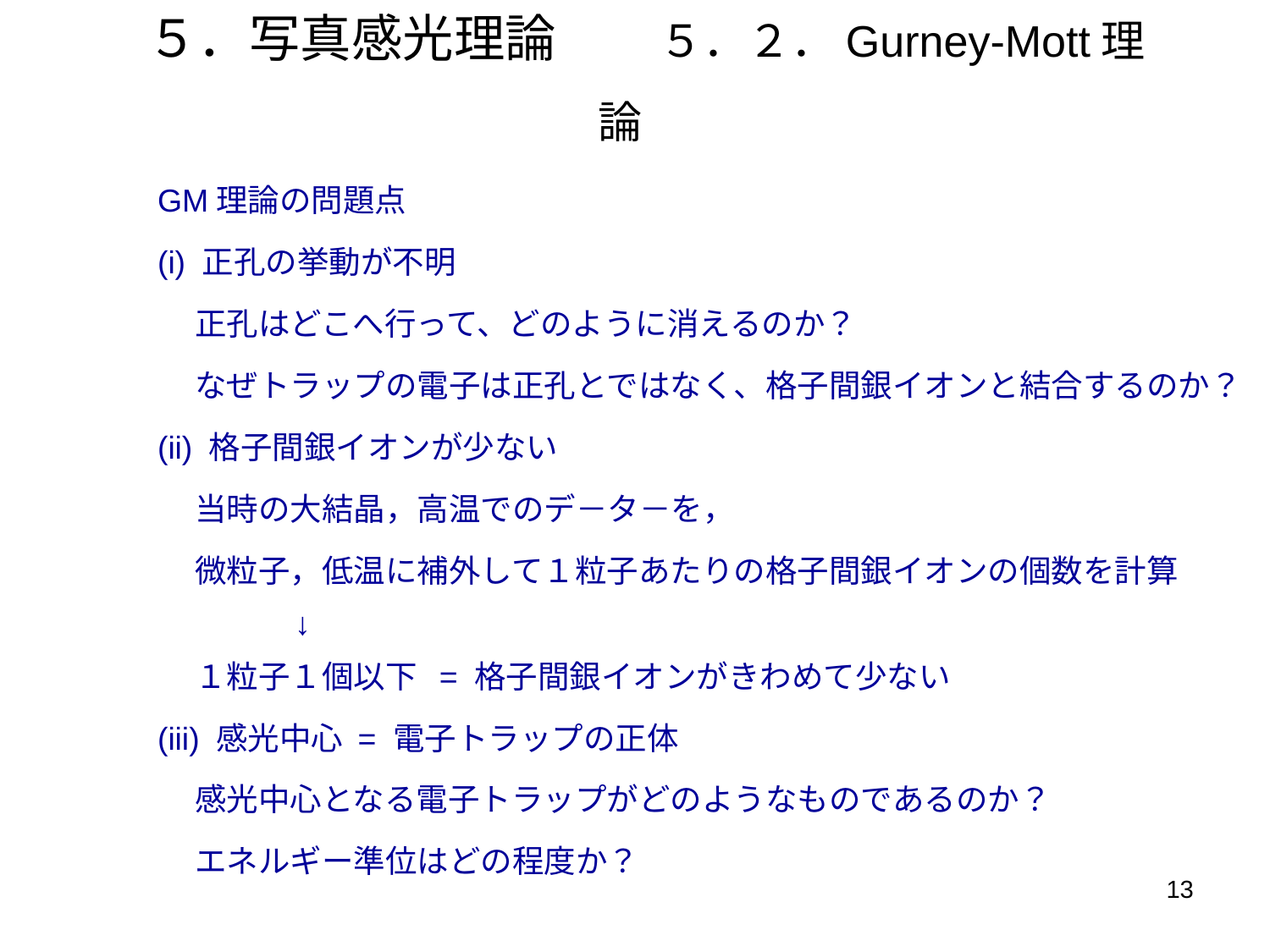

# ５．写真感光理論　　５．２．Gurney-Mott理論
GM理論の問題点
(i) 正孔の挙動が不明
正孔はどこへ行って、どのように消えるのか？
なぜトラップの電子は正孔とではなく、格子間銀イオンと結合するのか？
(ii) 格子間銀イオンが少ない
当時の大結晶，高温でのデ－タ－を，
微粒子，低温に補外して１粒子あたりの格子間銀イオンの個数を計算
	↓
１粒子１個以下  = 格子間銀イオンがきわめて少ない
(iii) 感光中心 = 電子トラップの正体
感光中心となる電子トラップがどのようなものであるのか？
エネルギー準位はどの程度か？

13